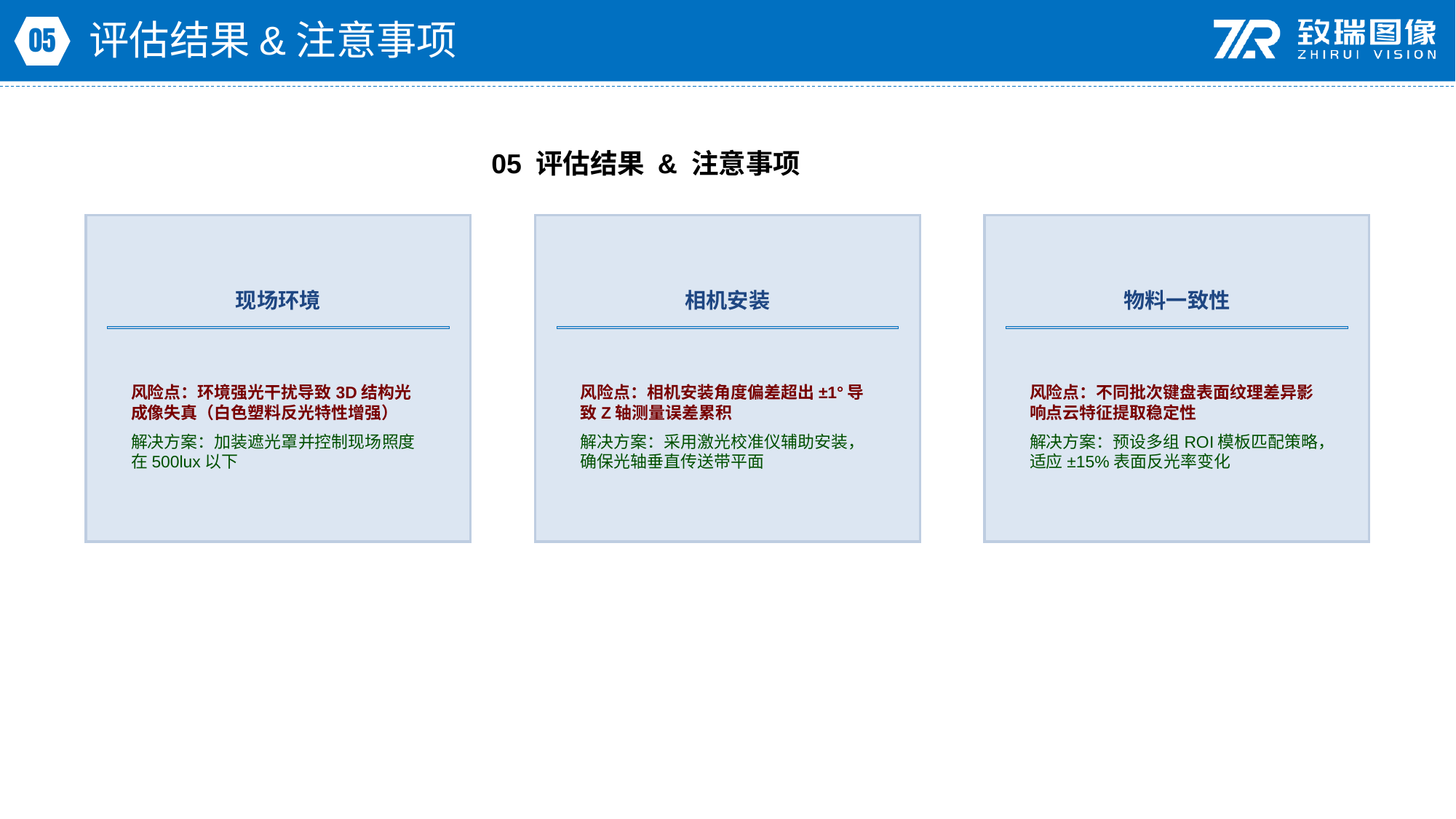

评估结果&注意事项
05

05 评估结果 & 注意事项

现场环境

相机安装

物料一致性

风险点：环境强光干扰导致3D结构光成像失真（白色塑料反光特性增强）
解决方案：加装遮光罩并控制现场照度在500lux以下

风险点：相机安装角度偏差超出±1°导致Z轴测量误差累积
解决方案：采用激光校准仪辅助安装，确保光轴垂直传送带平面

风险点：不同批次键盘表面纹理差异影响点云特征提取稳定性
解决方案：预设多组ROI模板匹配策略，适应±15%表面反光率变化